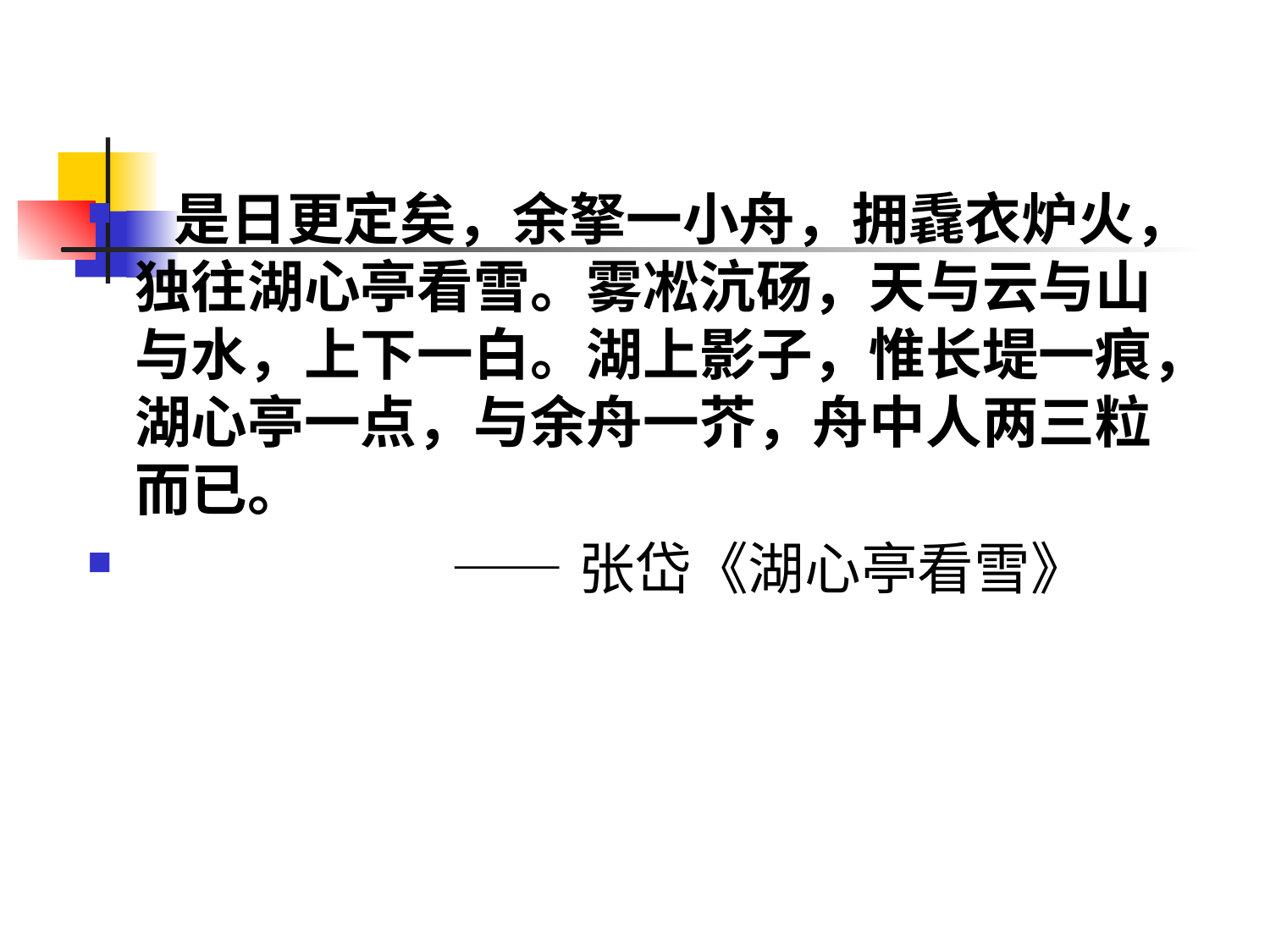

是日更定矣，余拏一小舟，拥毳衣炉火，独往湖心亭看雪。雾凇沆砀，天与云与山与水，上下一白。湖上影子，惟长堤一痕，湖心亭一点，与余舟一芥，舟中人两三粒而已。
                         ——张岱《湖心亭看雪》